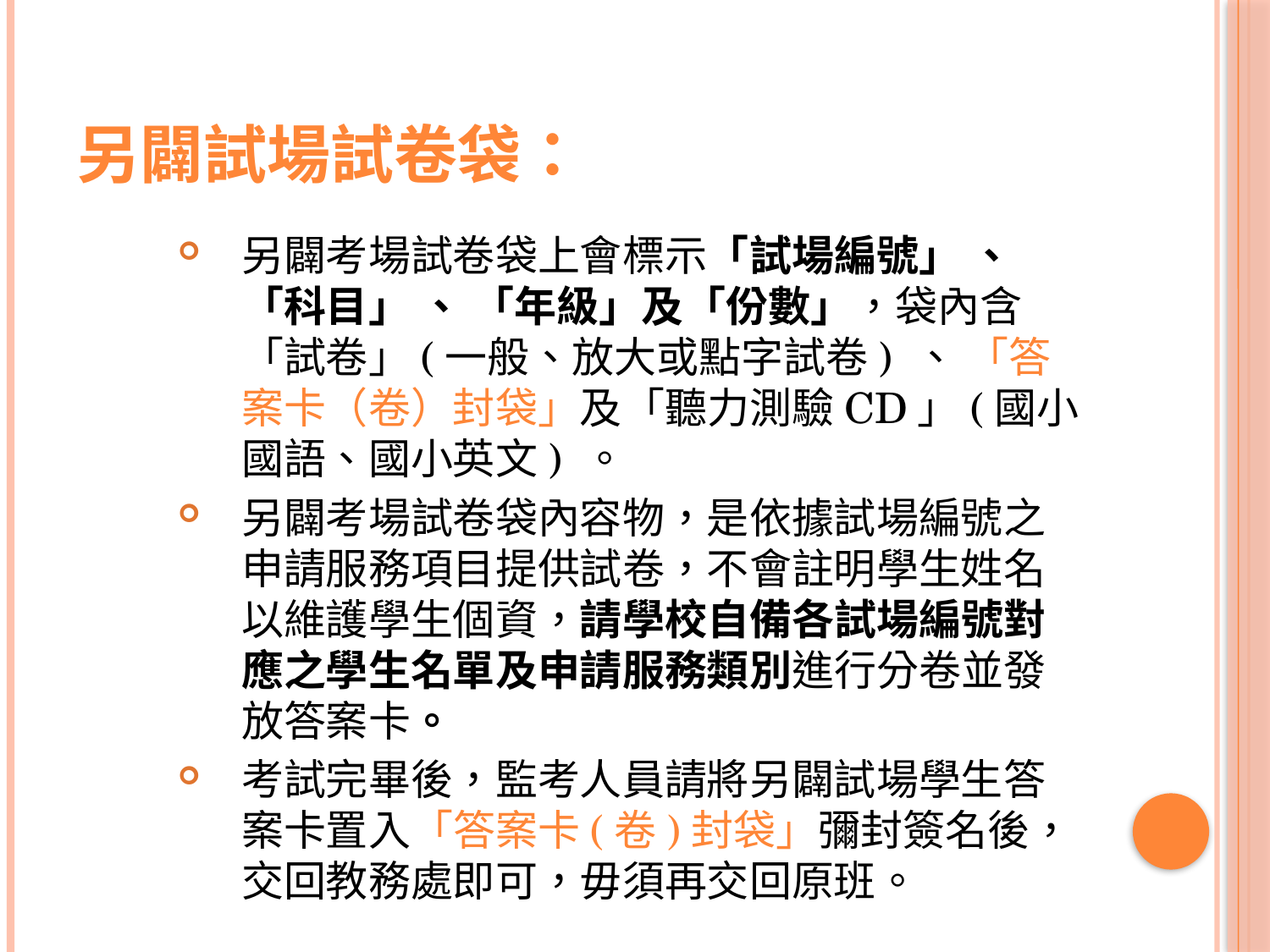

另闢試場試卷袋：
另闢考場試卷袋上會標示「試場編號」 、 「科目」 、 「年級」及「份數」，袋內含「試卷」(一般、放大或點字試卷) 、 「答案卡（卷）封袋」及「聽力測驗CD」(國小國語、國小英文) 。
另闢考場試卷袋內容物，是依據試場編號之申請服務項目提供試卷，不會註明學生姓名以維護學生個資，請學校自備各試場編號對應之學生名單及申請服務類別進行分卷並發放答案卡。
考試完畢後，監考人員請將另闢試場學生答案卡置入「答案卡(卷)封袋」彌封簽名後，交回教務處即可，毋須再交回原班。